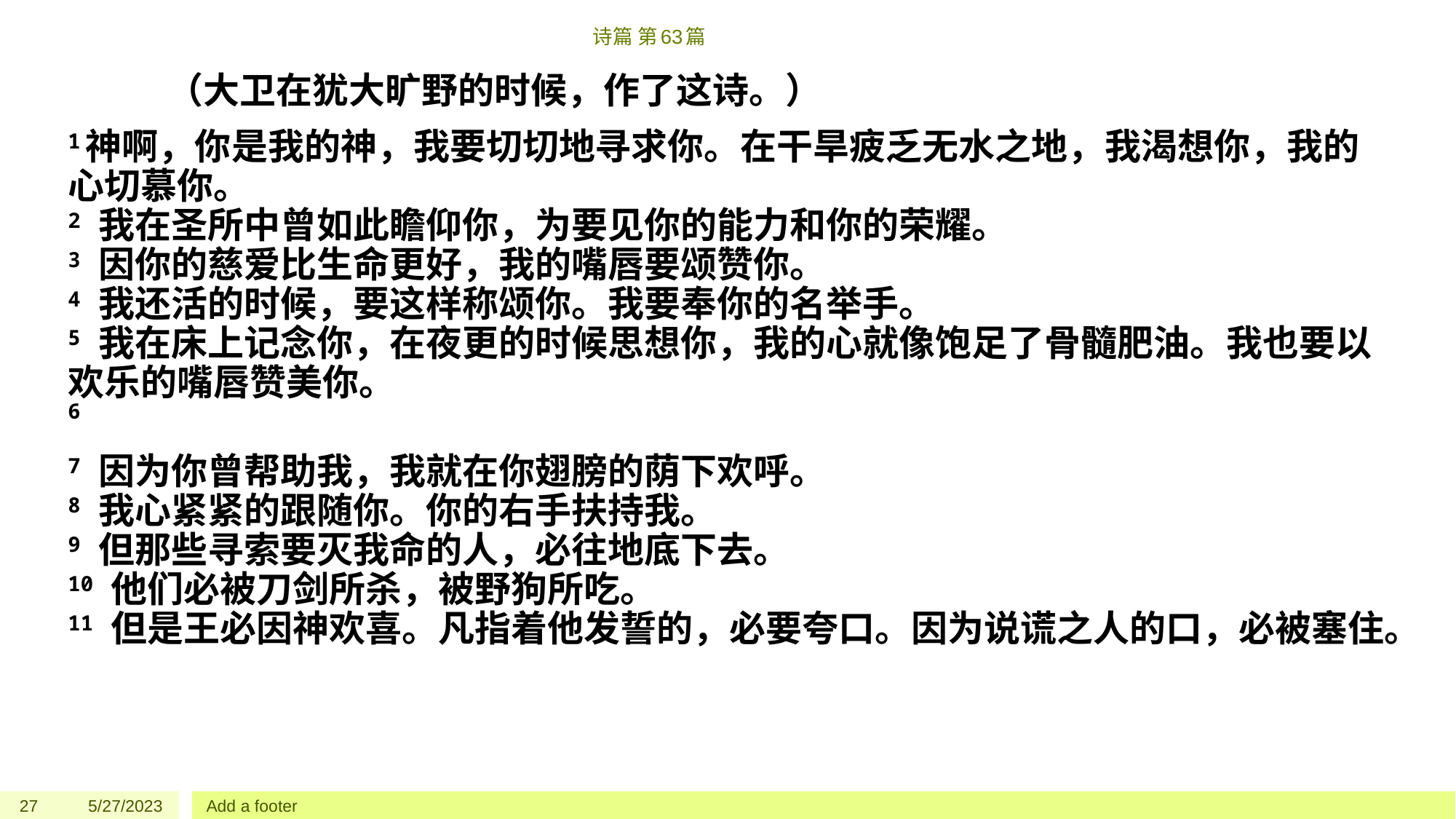

# 诗篇 第63篇
           （大卫在犹大旷野的时候，作了这诗。）
1神啊，你是我的神，我要切切地寻求你。在干旱疲乏无水之地，我渴想你，我的心切慕你。
2 我在圣所中曾如此瞻仰你，为要见你的能力和你的荣耀。
3 因你的慈爱比生命更好，我的嘴唇要颂赞你。
4 我还活的时候，要这样称颂你。我要奉你的名举手。
5 我在床上记念你，在夜更的时候思想你，我的心就像饱足了骨髓肥油。我也要以欢乐的嘴唇赞美你。
6
7 因为你曾帮助我，我就在你翅膀的荫下欢呼。
8 我心紧紧的跟随你。你的右手扶持我。
9 但那些寻索要灭我命的人，必往地底下去。
10 他们必被刀剑所杀，被野狗所吃。
11 但是王必因神欢喜。凡指着他发誓的，必要夸口。因为说谎之人的口，必被塞住。

27
5/27/2023
Add a footer